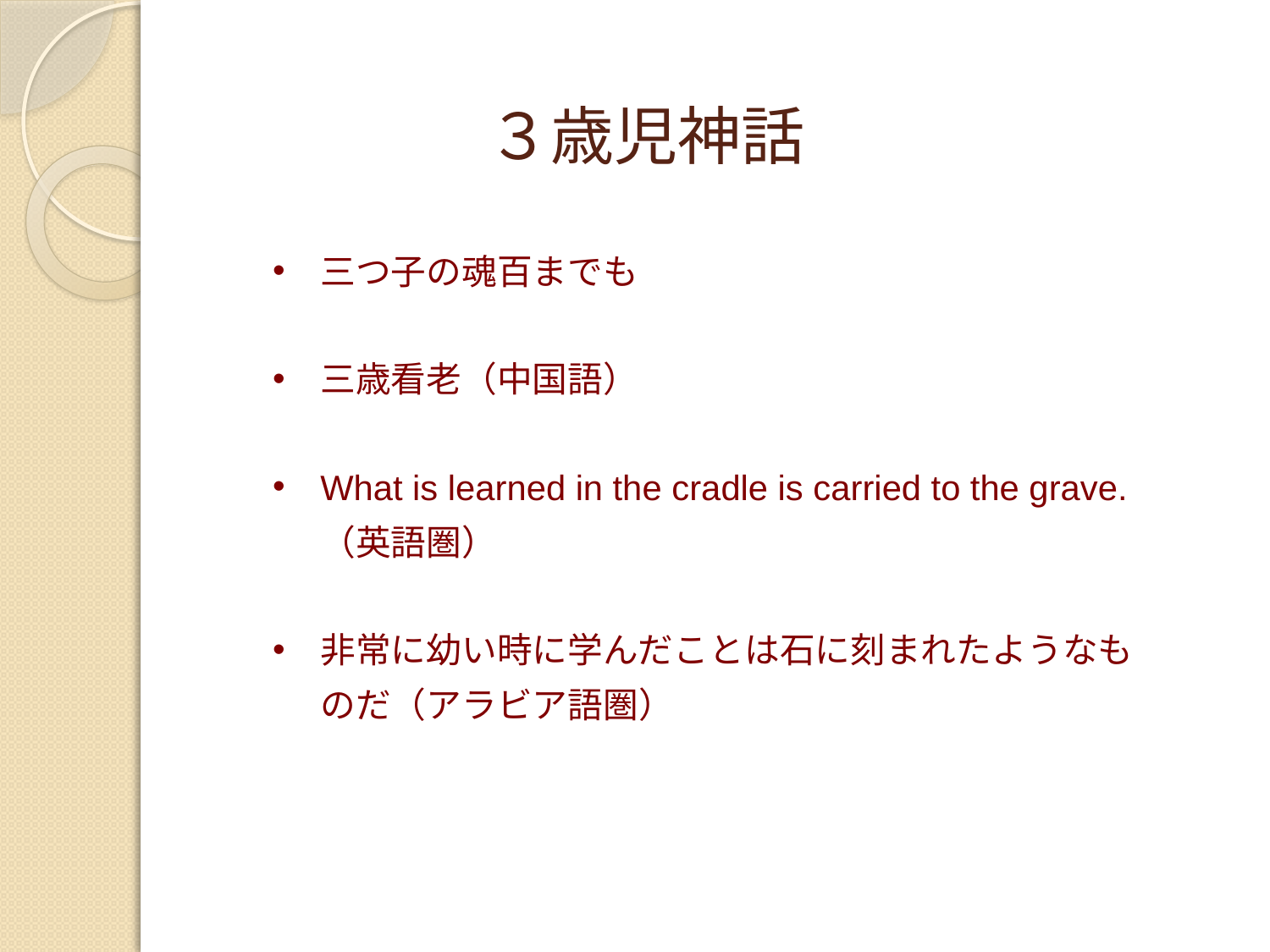

# ３歳児神話
三つ子の魂百までも
三歳看老（中国語）
What is learned in the cradle is carried to the grave.（英語圏）
非常に幼い時に学んだことは石に刻まれたようなものだ（アラビア語圏）